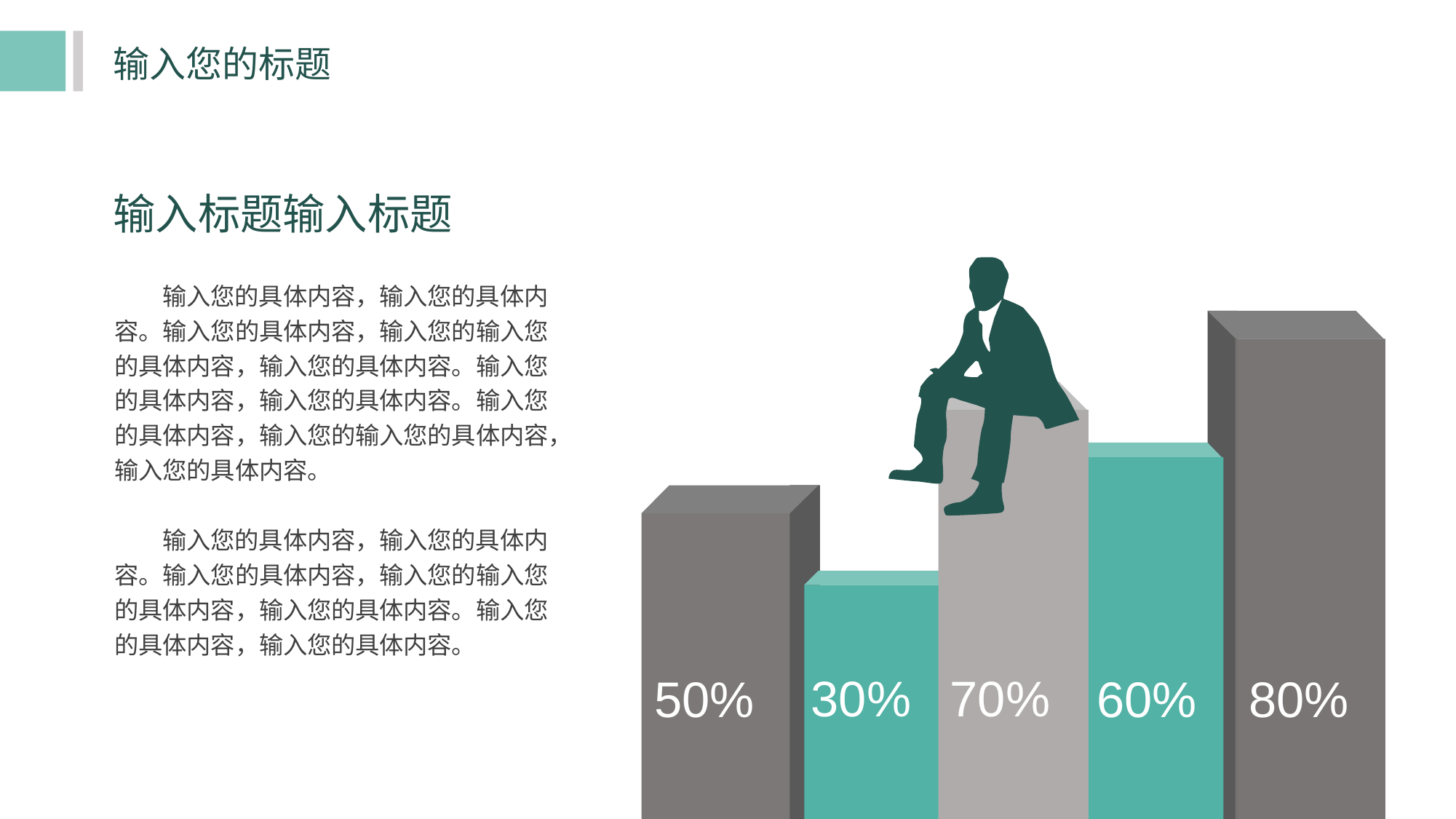

输入您的标题
输入标题输入标题

70%
       输入您的具体内容，输入您的具体内容。输入您的具体内容，输入您的输入您的具体内容，输入您的具体内容。输入您的具体内容，输入您的具体内容。输入您的具体内容，输入您的输入您的具体内容，输入您的具体内容。

       输入您的具体内容，输入您的具体内容。输入您的具体内容，输入您的输入您的具体内容，输入您的具体内容。输入您的具体内容，输入您的具体内容。

80%

60%

50%

30%